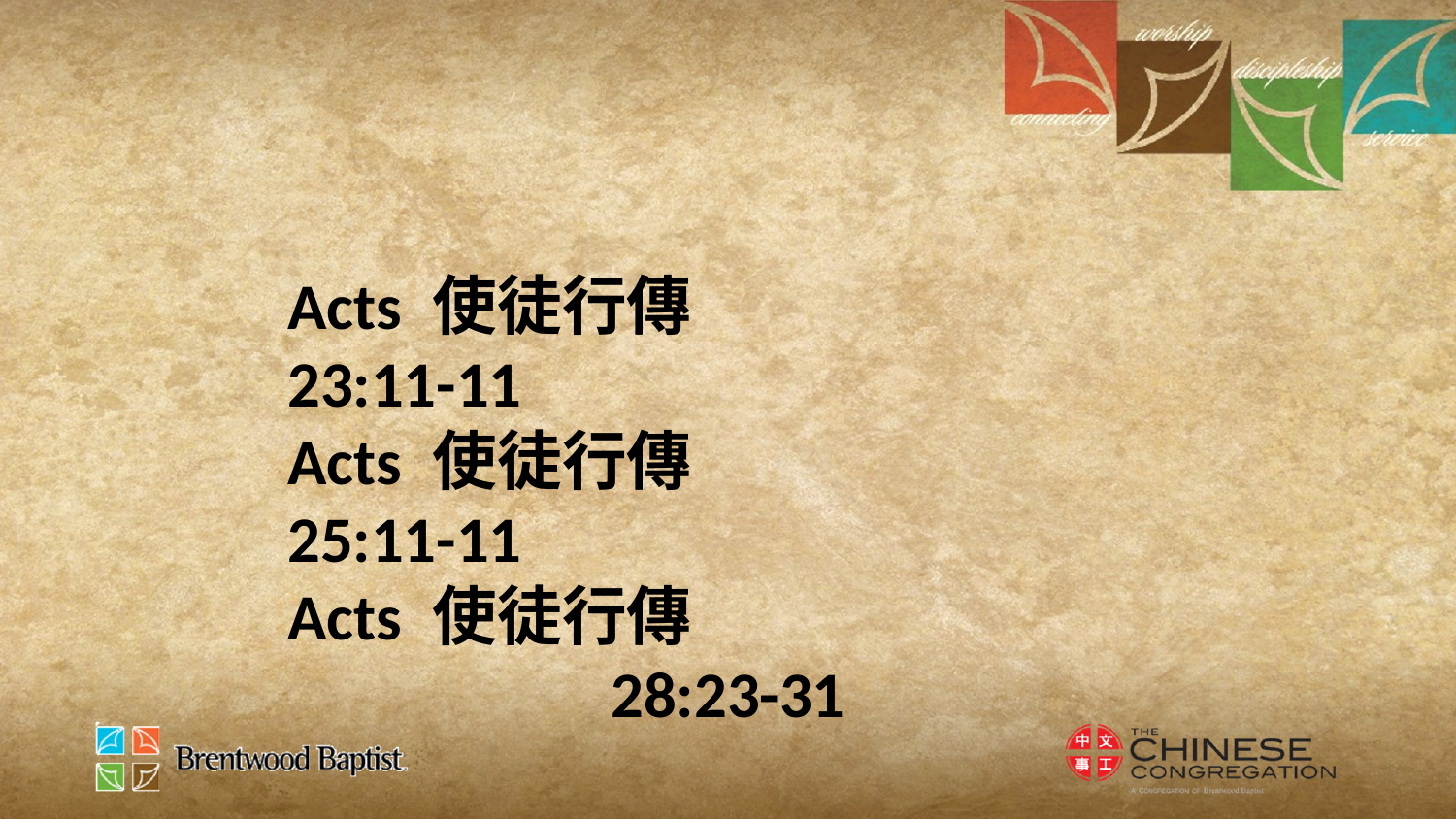

Acts 使徒行傳
23:11-11
Acts 使徒行傳
25:11-11
Acts 使徒行傳
28:23-31